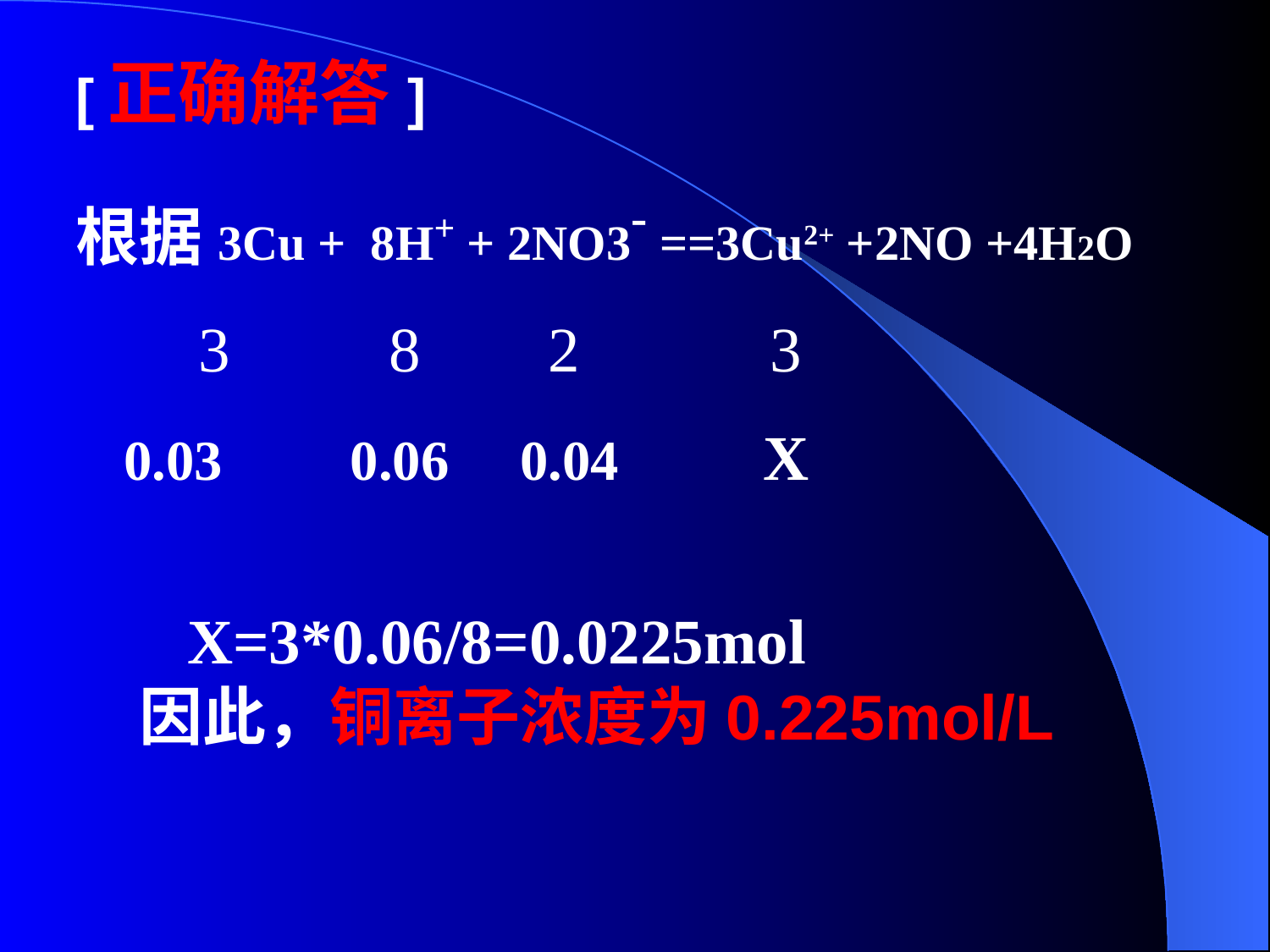

[正确解答]
根据3Cu +  8H+ + 2NO3- ==3Cu2+ +2NO +4H2O
          3          8        2            3
   0.03         0.06     0.04         X
      
   X=3*0.06/8=0.0225mol
因此，铜离子浓度为0.225mol/L

48